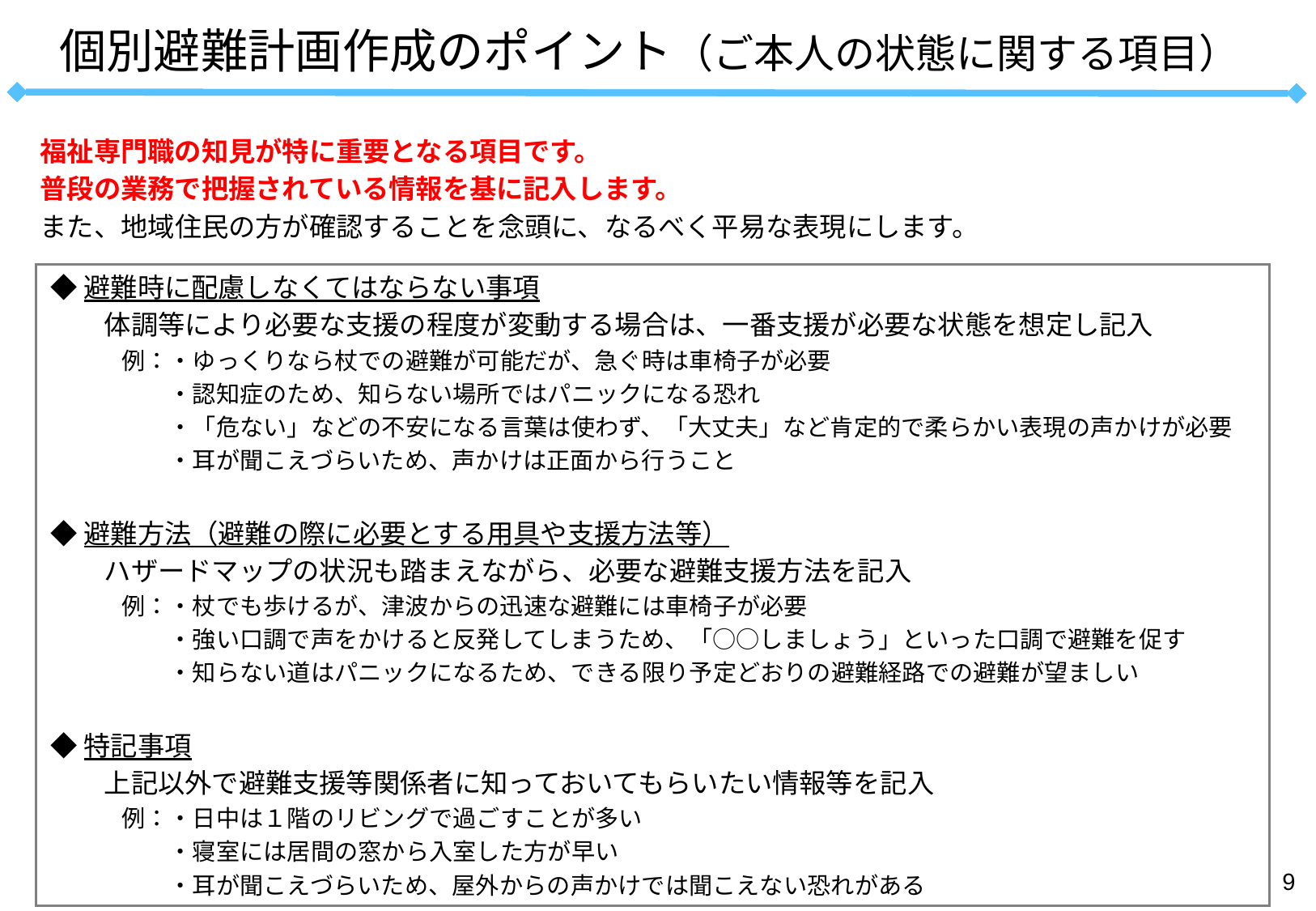

個別避難計画作成のポイント（ご本人の状態に関する項目）

福祉専門職の知見が特に重要となる項目です。
普段の業務で把握されている情報を基に記入します。
また、地域住民の方が確認することを念頭に、なるべく平易な表現にします。
◆避難時に配慮しなくてはならない事項
　　体調等により必要な支援の程度が変動する場合は、一番支援が必要な状態を想定し記入
　　　例：・ゆっくりなら杖での避難が可能だが、急ぐ時は車椅子が必要
　　　　　・認知症のため、知らない場所ではパニックになる恐れ
　　　　　・「危ない」などの不安になる言葉は使わず、「大丈夫」など肯定的で柔らかい表現の声かけが必要
　　　　　・耳が聞こえづらいため、声かけは正面から行うこと

◆避難方法（避難の際に必要とする用具や支援方法等）
　　ハザードマップの状況も踏まえながら、必要な避難支援方法を記入
　　　例：・杖でも歩けるが、津波からの迅速な避難には車椅子が必要
　　　　　・強い口調で声をかけると反発してしまうため、「○○しましょう」といった口調で避難を促す
　　　　　・知らない道はパニックになるため、できる限り予定どおりの避難経路での避難が望ましい

◆特記事項
　　上記以外で避難支援等関係者に知っておいてもらいたい情報等を記入
　　　例：・日中は１階のリビングで過ごすことが多い
　　　　　・寝室には居間の窓から入室した方が早い
　　　　　・耳が聞こえづらいため、屋外からの声かけでは聞こえない恐れがある
9